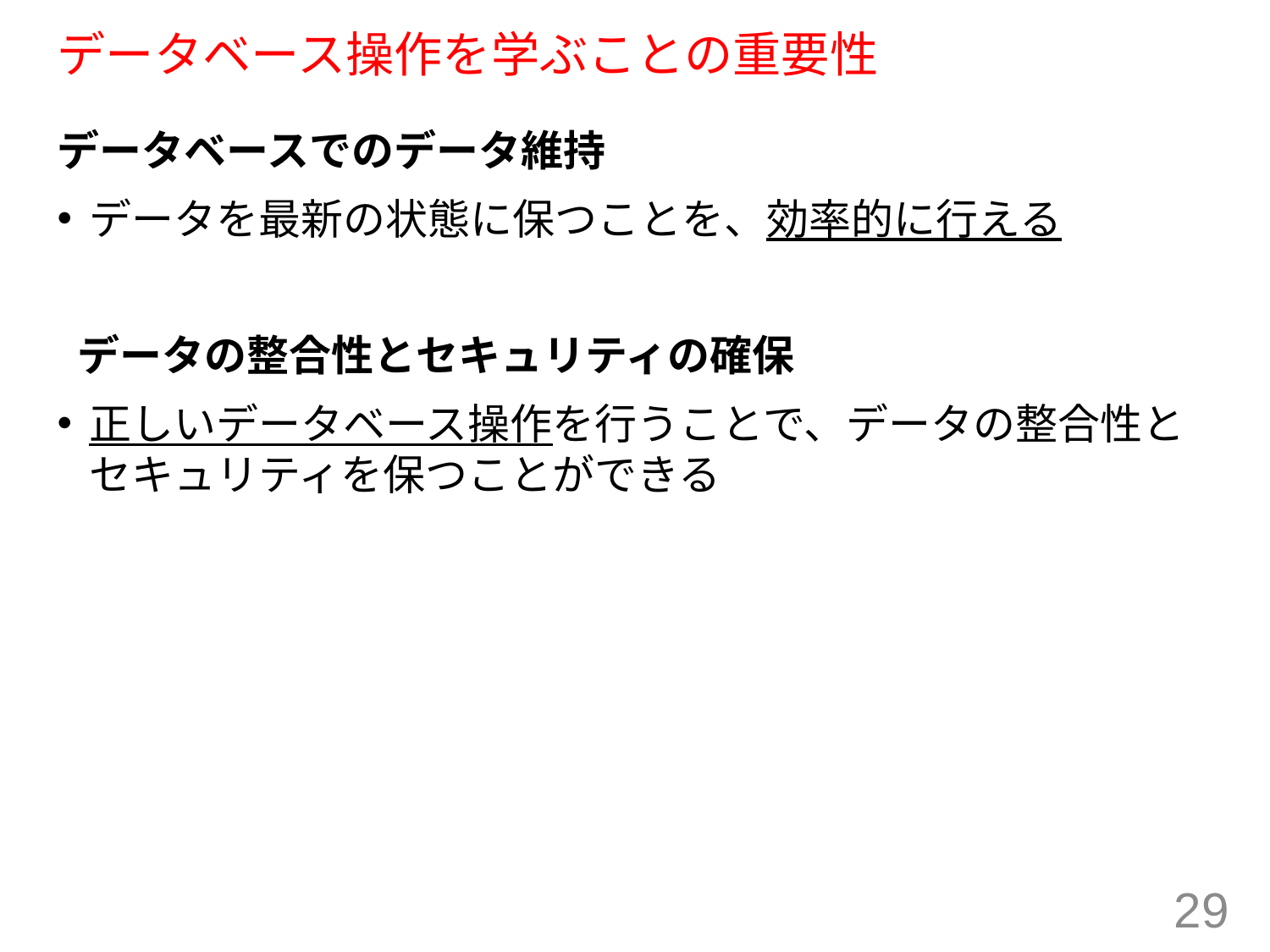

# データベース操作を学ぶことの重要性
データベースでのデータ維持
データを最新の状態に保つことを、効率的に行える

 データの整合性とセキュリティの確保
正しいデータベース操作を行うことで、データの整合性とセキュリティを保つことができる
29